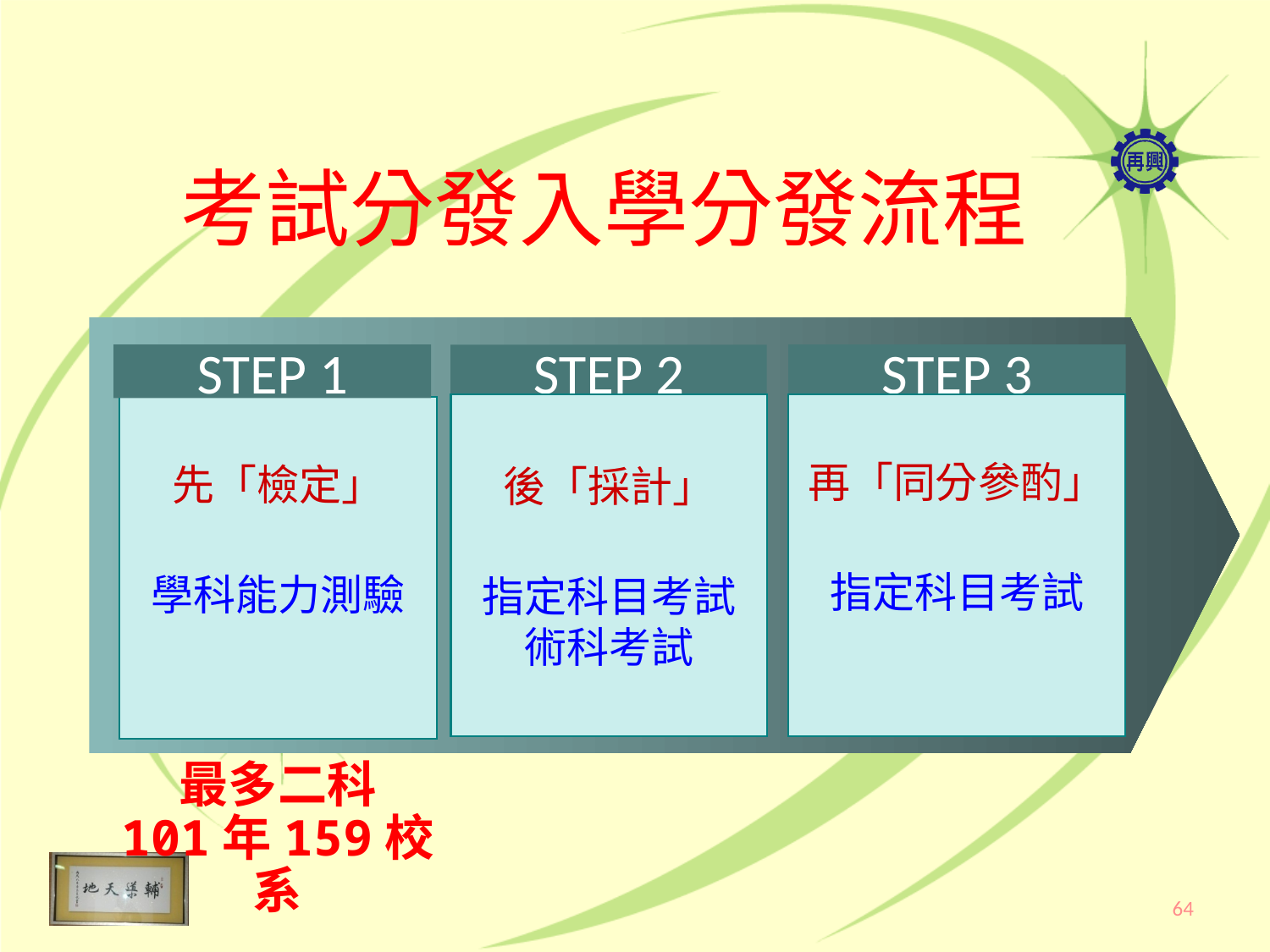

考試分發入學分發流程

STEP 1

先「檢定」

學科能力測驗
STEP 3

再「同分參酌」

指定科目考試
STEP 2

後「採計」

指定科目考試
術科考試
最多二科
101年159校系
64